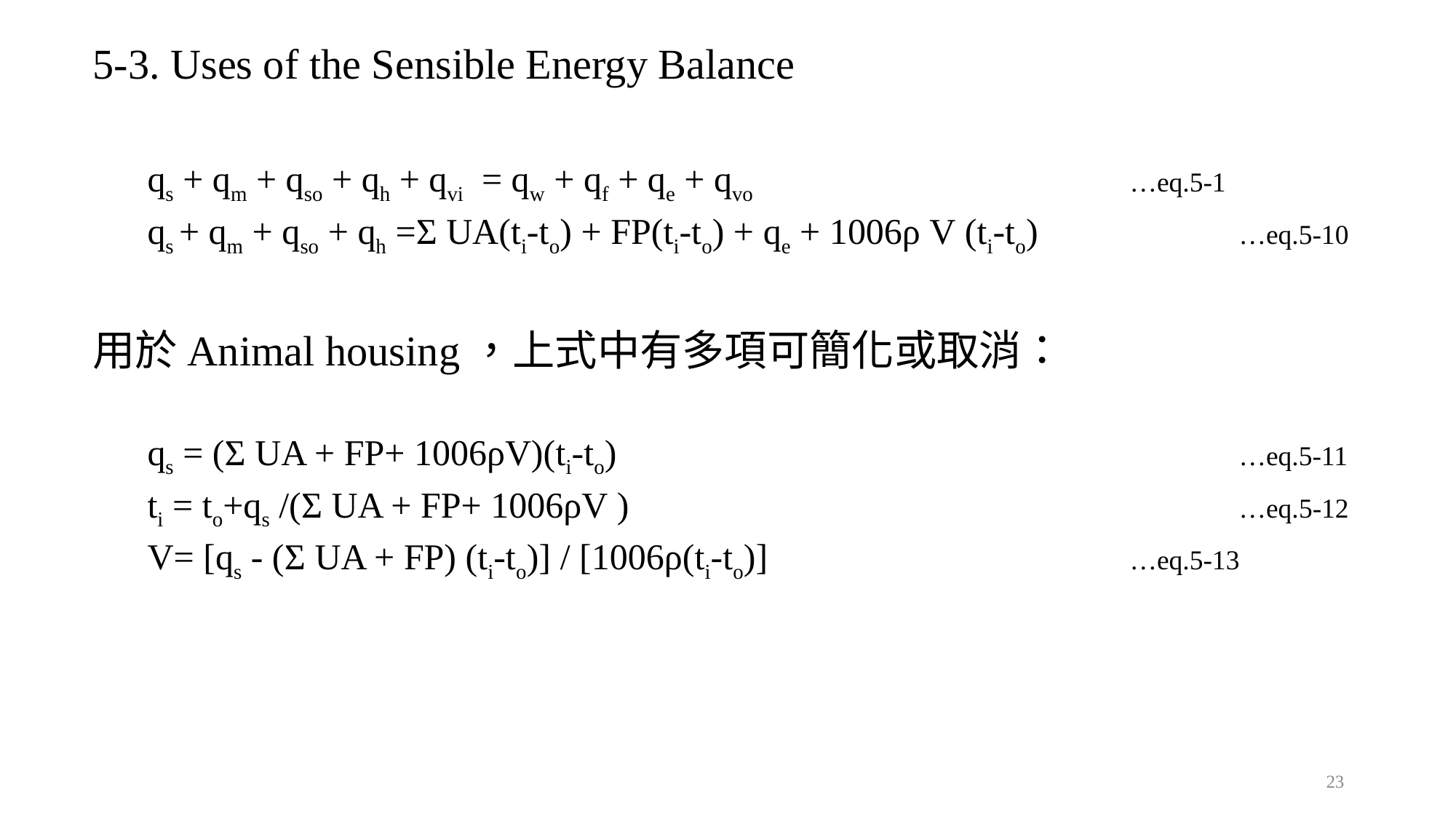

5-3. Uses of the Sensible Energy Balance

qs + qm + qso + qh + qvi  = qw + qf + qe + qvo				…eq.5-1
qs + qm + qso + qh =Σ UA(ti-to) + FP(ti-to) + qe + 1006ρ V (ti-to) 		…eq.5-10

用於Animal housing，上式中有多項可簡化或取消：

qs = (Σ UA + FP+ 1006ρV)(ti-to)	 					…eq.5-11
ti = to+qs /(Σ UA + FP+ 1006ρV )						…eq.5-12
V= [qs - (Σ UA + FP) (ti-to)] / [1006ρ(ti-to)]				…eq.5-13

23